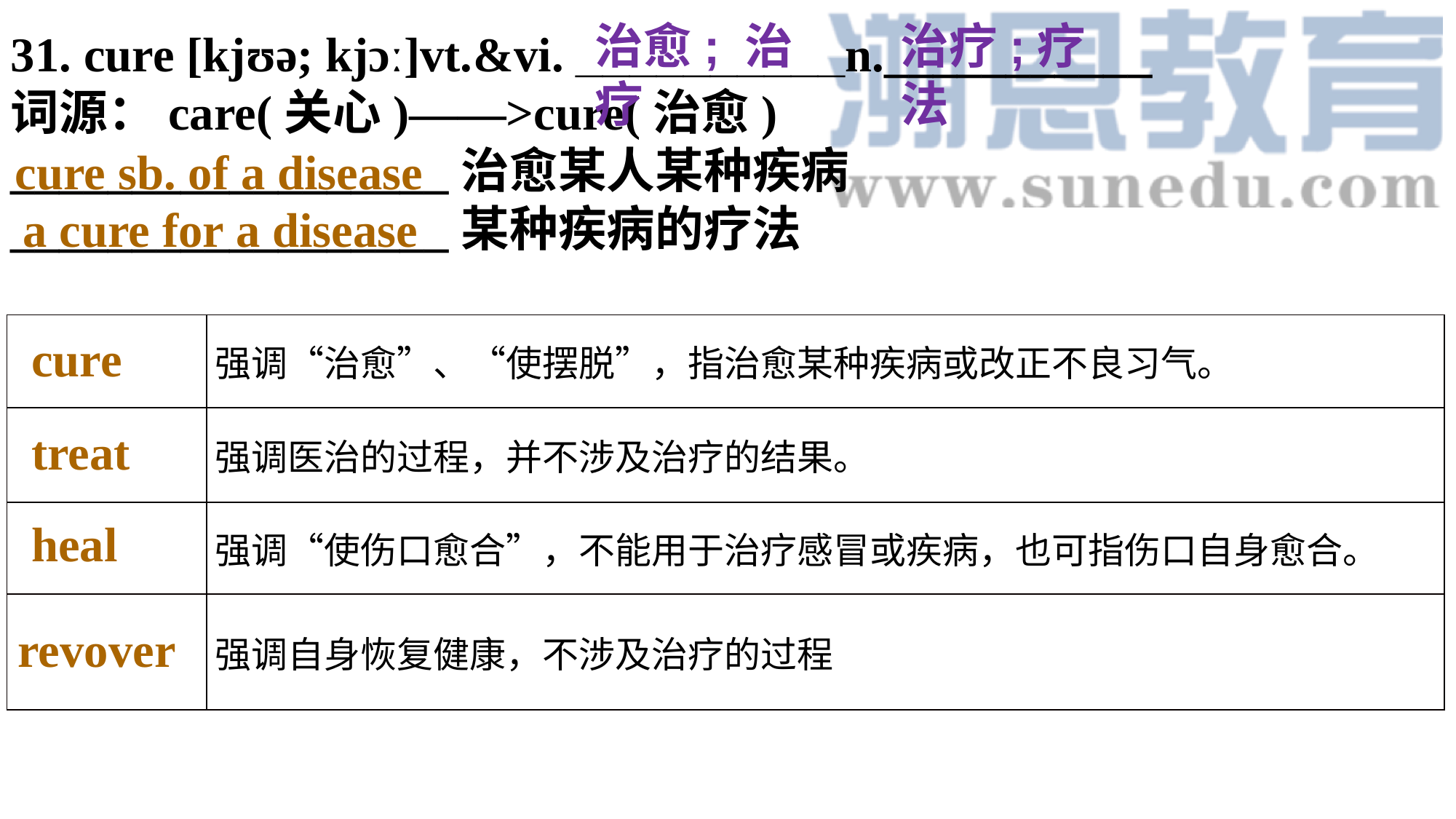

治愈; 治疗
治疗;疗法
31. cure [kjʊə; kjɔː]vt.&vi. __________n.___________词源：care(关心)——>cure(治愈)
__________________治愈某人某种疾病
__________________某种疾病的疗法

cure sb. of a disease
a cure for a disease
|  | 强调“治愈”、“使摆脱”，指治愈某种疾病或改正不良习气。 |
| --- | --- |
|  | 强调医治的过程，并不涉及治疗的结果。 |
|  | 强调“使伤口愈合”，不能用于治疗感冒或疾病，也可指伤口自身愈合。 |
|  | 强调自身恢复健康，不涉及治疗的过程 |
cure
treat
heal
revover